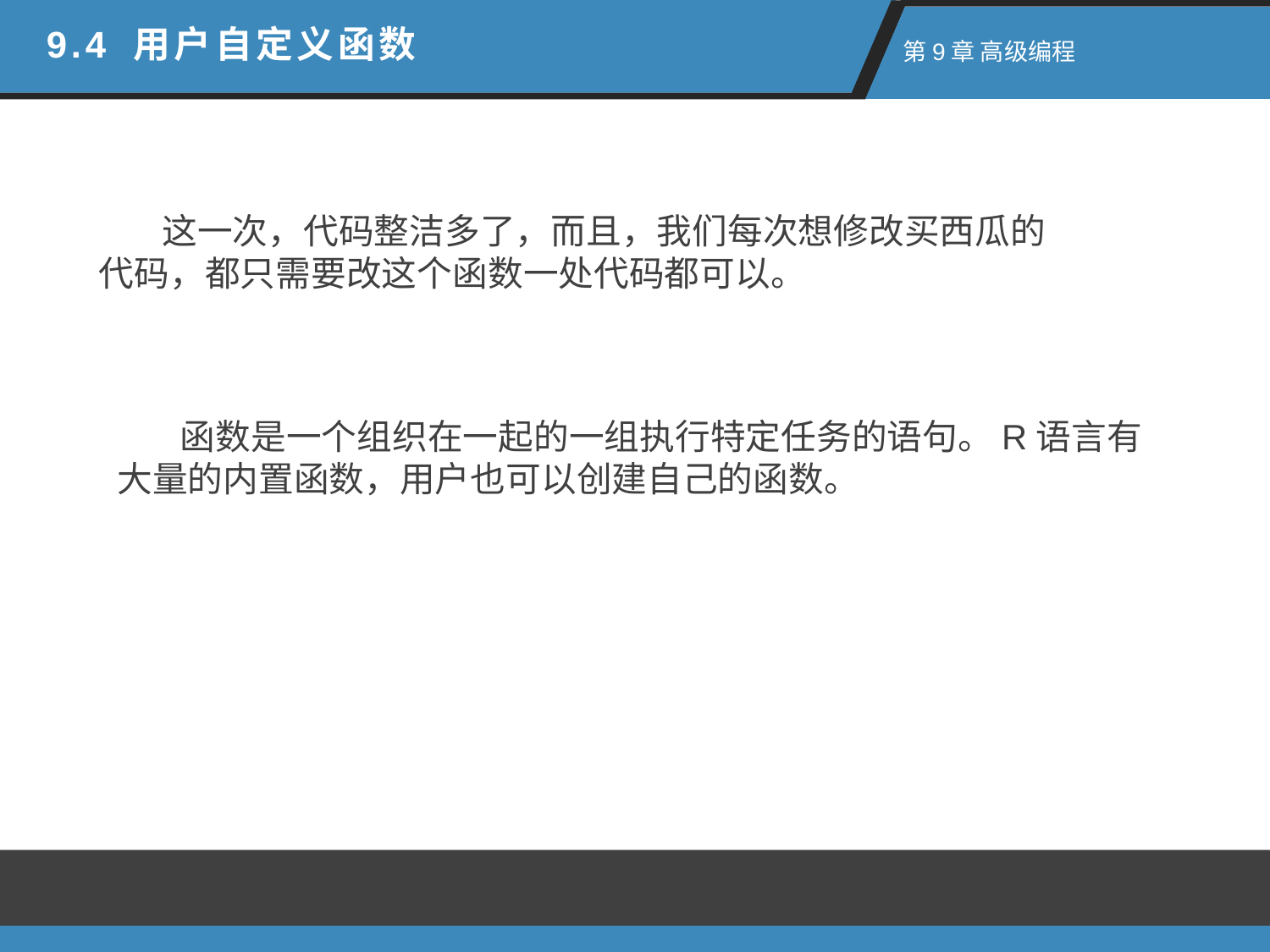

9.4 用户自定义函数
  第9章 高级编程
       这一次，代码整洁多了，而且，我们每次想修改买西瓜的代码，都只需要改这个函数一处代码都可以。
       函数是一个组织在一起的一组执行特定任务的语句。R语言有大量的内置函数，用户也可以创建自己的函数。